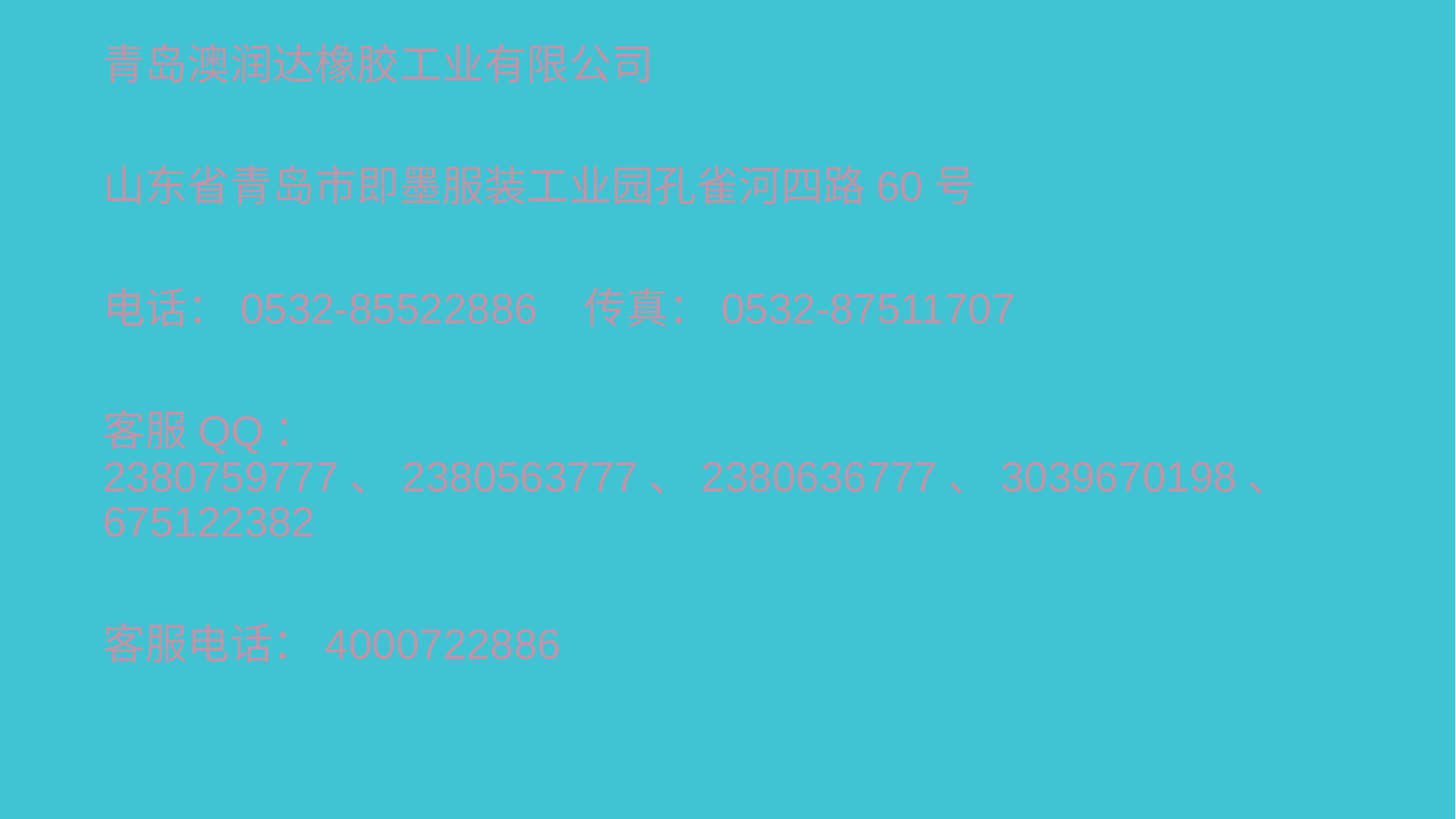

青岛澳润达橡胶工业有限公司

山东省青岛市即墨服装工业园孔雀河四路60号

电话：0532-85522886   传真：0532-87511707

客服QQ：2380759777、2380563777、2380636777、3039670198、  675122382

客服电话：4000722886